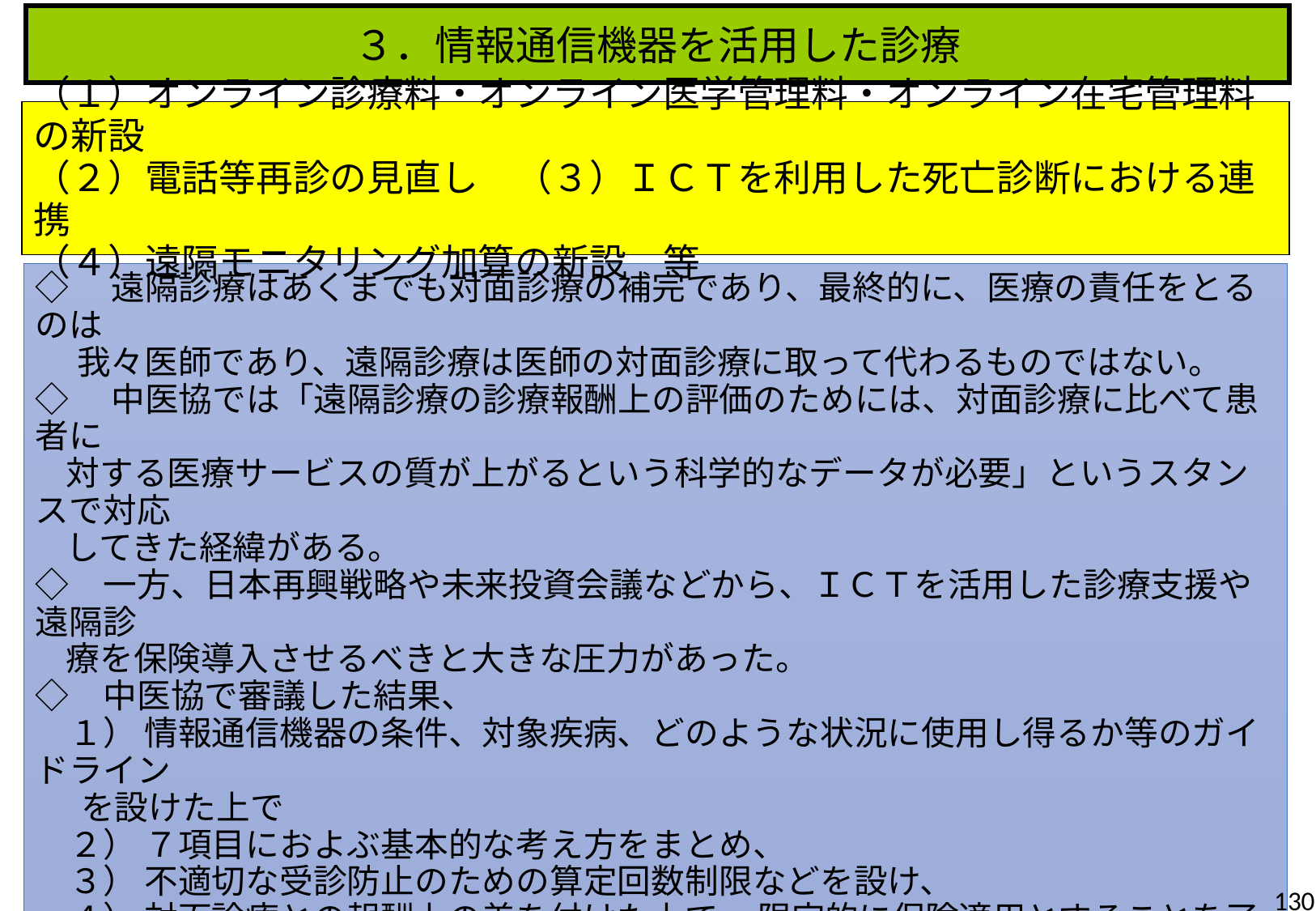

３．情報通信機器を活用した診療
（１）オンライン診療料・オンライン医学管理料・オンライン在宅管理料の新設
（２）電話等再診の見直し　（３）ＩＣＴを利用した死亡診断における連携
（４）遠隔モニタリング加算の新設　等
◇　遠隔診療はあくまでも対面診療の補完であり、最終的に、医療の責任をとるのは
　 我々医師であり、遠隔診療は医師の対面診療に取って代わるものではない。
◇　中医協では「遠隔診療の診療報酬上の評価のためには、対面診療に比べて患者に
   対する医療サービスの質が上がるという科学的なデータが必要」というスタンスで対応
   してきた経緯がある。
◇　一方、日本再興戦略や未来投資会議などから、ＩＣＴを活用した診療支援や遠隔診
   療を保険導入させるべきと大きな圧力があった。
◇　中医協で審議した結果、　
　１） 情報通信機器の条件、対象疾病、どのような状況に使用し得るか等のガイドライン
     を設けた上で
　２） ７項目におよぶ基本的な考え方をまとめ、
　３） 不適切な受診防止のための算定回数制限などを設け、
　４） 対面診療との報酬上の差を付けた上で、 限定的に保険適用とすることを了承した。
◇　ガイドラインの作成には日本医師会として深く関わっており、問題のあるまま完成と
   はしない。
130